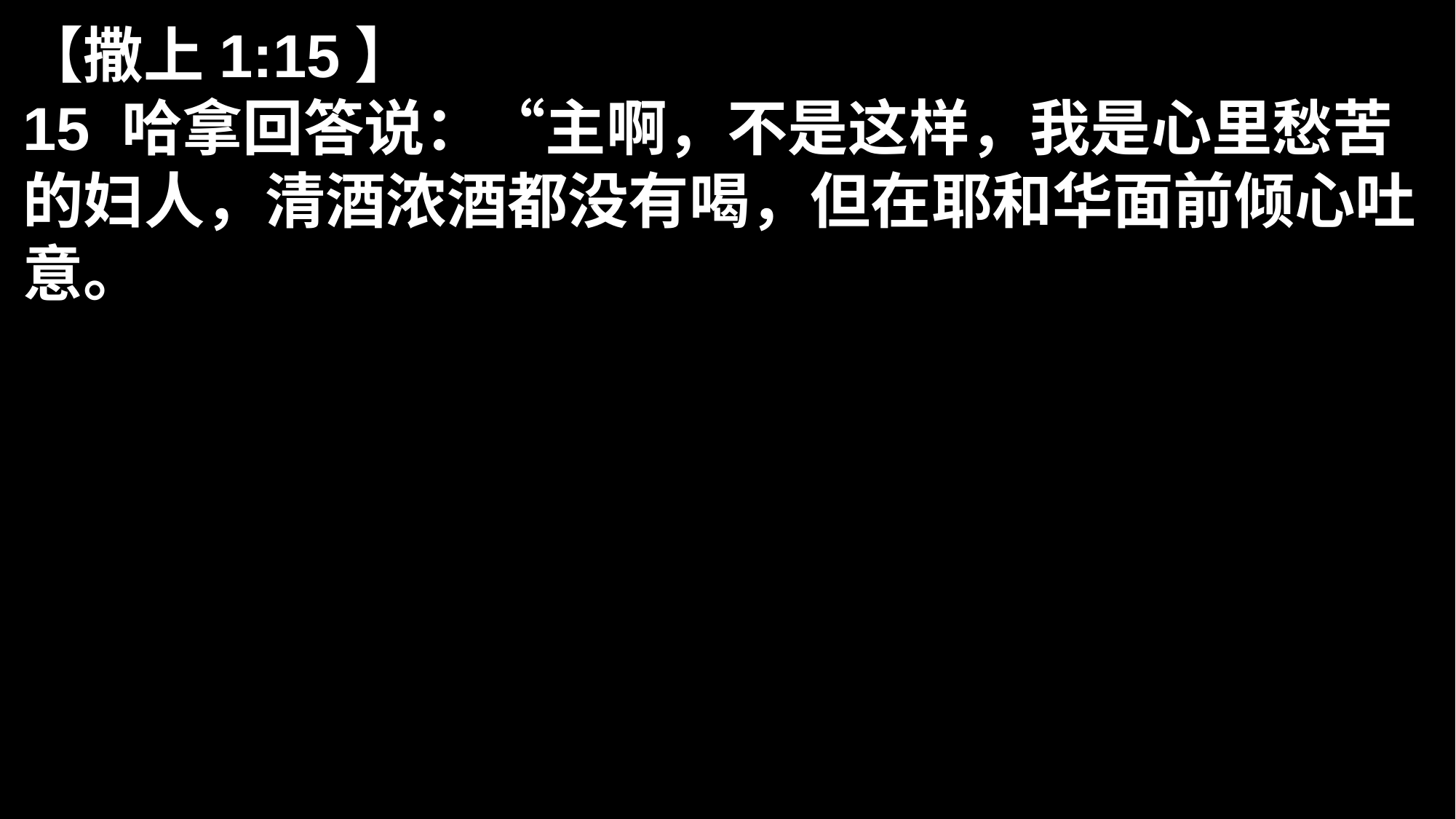

【撒上1:15】
15 哈拿回答说：“主啊，不是这样，我是心里愁苦的妇人，清酒浓酒都没有喝，但在耶和华面前倾心吐意。